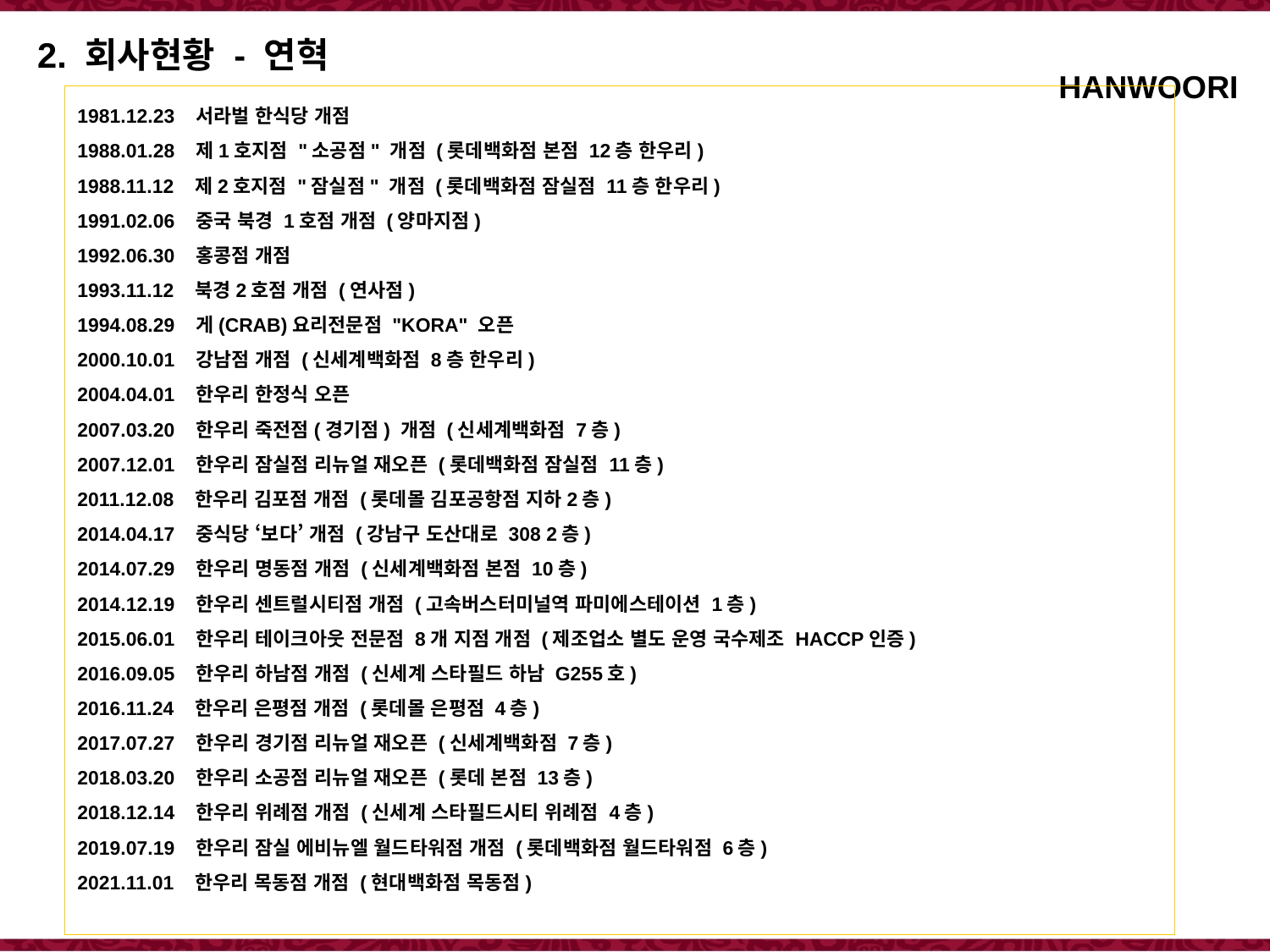

2. 회사현황 - 연혁
   HANWOORI
1981.12.23   서라벌 한식당 개점
1988.01.28   제1호지점 "소공점" 개점 (롯데백화점 본점 12층 한우리)
1988.11.12   제2호지점 "잠실점" 개점 (롯데백화점 잠실점 11층 한우리)
1991.02.06   중국 북경 1호점 개점 (양마지점)
1992.06.30   홍콩점 개점
1993.11.12   북경2호점 개점 (연사점)
1994.08.29   게(CRAB)요리전문점 "KORA" 오픈
2000.10.01   강남점 개점 (신세계백화점 8층 한우리)
2004.04.01   한우리 한정식 오픈
2007.03.20   한우리 죽전점(경기점) 개점 (신세계백화점 7층)
2007.12.01   한우리 잠실점 리뉴얼 재오픈 (롯데백화점 잠실점 11층)
2011.12.08   한우리 김포점 개점 (롯데몰 김포공항점 지하2층)
2014.04.17   중식당 ‘보다’ 개점 (강남구 도산대로 308 2층)
2014.07.29   한우리 명동점 개점 (신세계백화점 본점 10층)
2014.12.19   한우리 센트럴시티점 개점 (고속버스터미널역 파미에스테이션 1층)
2015.06.01   한우리 테이크아웃 전문점 8개 지점 개점 (제조업소 별도 운영 국수제조 HACCP인증)
2016.09.05   한우리 하남점 개점 (신세계 스타필드 하남 G255호)
2016.11.24   한우리 은평점 개점 (롯데몰 은평점 4층)
2017.07.27   한우리 경기점 리뉴얼 재오픈 (신세계백화점 7층)
2018.03.20   한우리 소공점 리뉴얼 재오픈 (롯데 본점 13층)
2018.12.14   한우리 위례점 개점 (신세계 스타필드시티 위례점 4층)
2019.07.19   한우리 잠실 에비뉴엘 월드타워점 개점 (롯데백화점 월드타워점 6층)
2021.11.01   한우리 목동점 개점 (현대백화점 목동점)